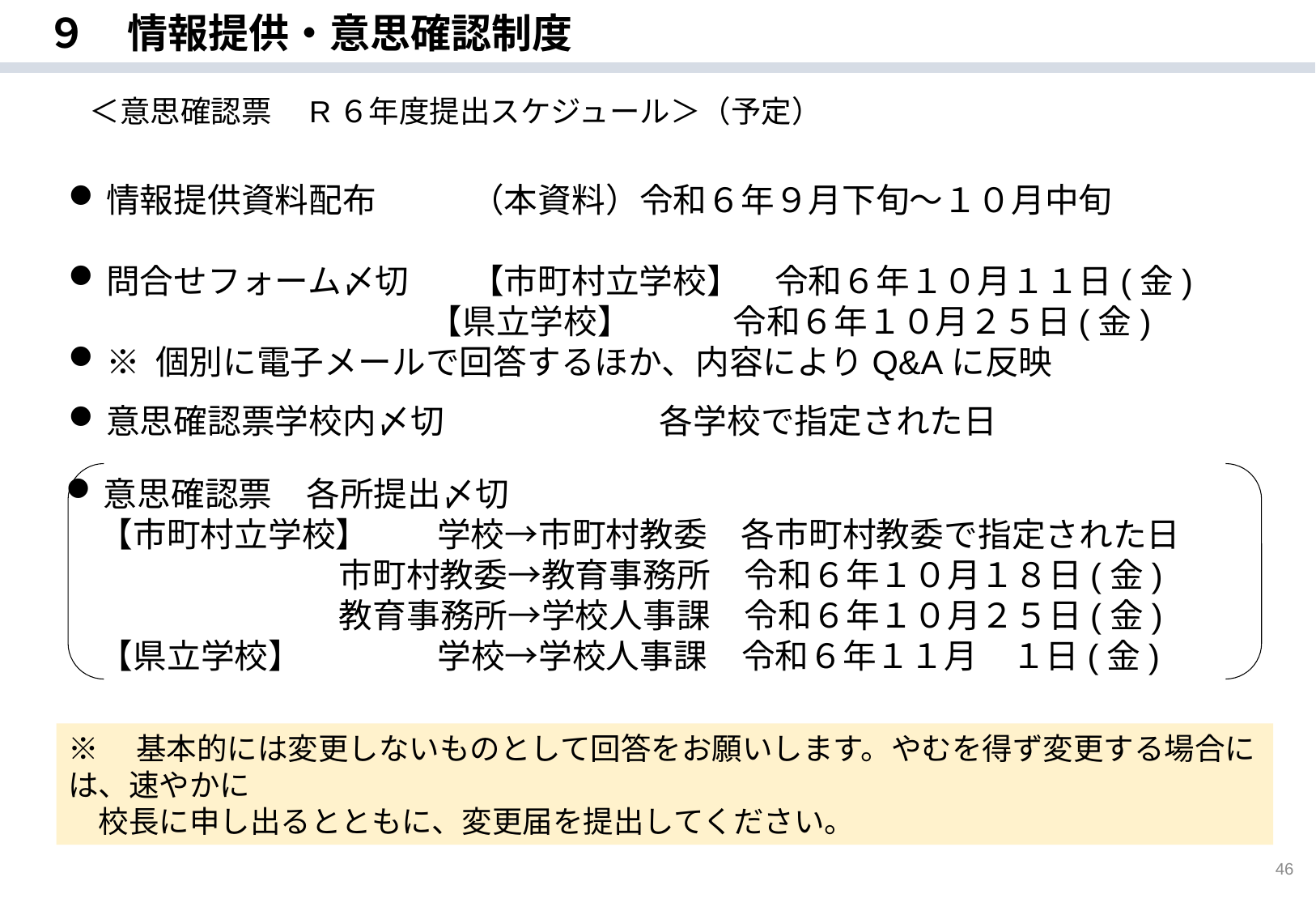

９　情報提供・意思確認制度

＜意思確認票　R６年度提出スケジュール＞（予定）
情報提供資料配布	（本資料）令和６年９月下旬～１０月中旬
問合せフォーム〆切	【市町村立学校】　令和６年１０月１１日(金)
　　　　　　　　　   　【県立学校】　　　令和６年１０月２５日(金)
※ 個別に電子メールで回答するほか、内容によりQ&Aに反映
意思確認票学校内〆切		　　各学校で指定された日

意思確認票　各所提出〆切
　【市町村立学校】　　学校→市町村教委　各市町村教委で指定された日
		   市町村教委→教育事務所　令和６年１０月１８日(金)
		   教育事務所→学校人事課　令和６年１０月２５日(金)
　【県立学校】　　　　学校→学校人事課　令和６年１１月　１日(金)
※　基本的には変更しないものとして回答をお願いします。やむを得ず変更する場合には、速やかに
　校長に申し出るとともに、変更届を提出してください。
46